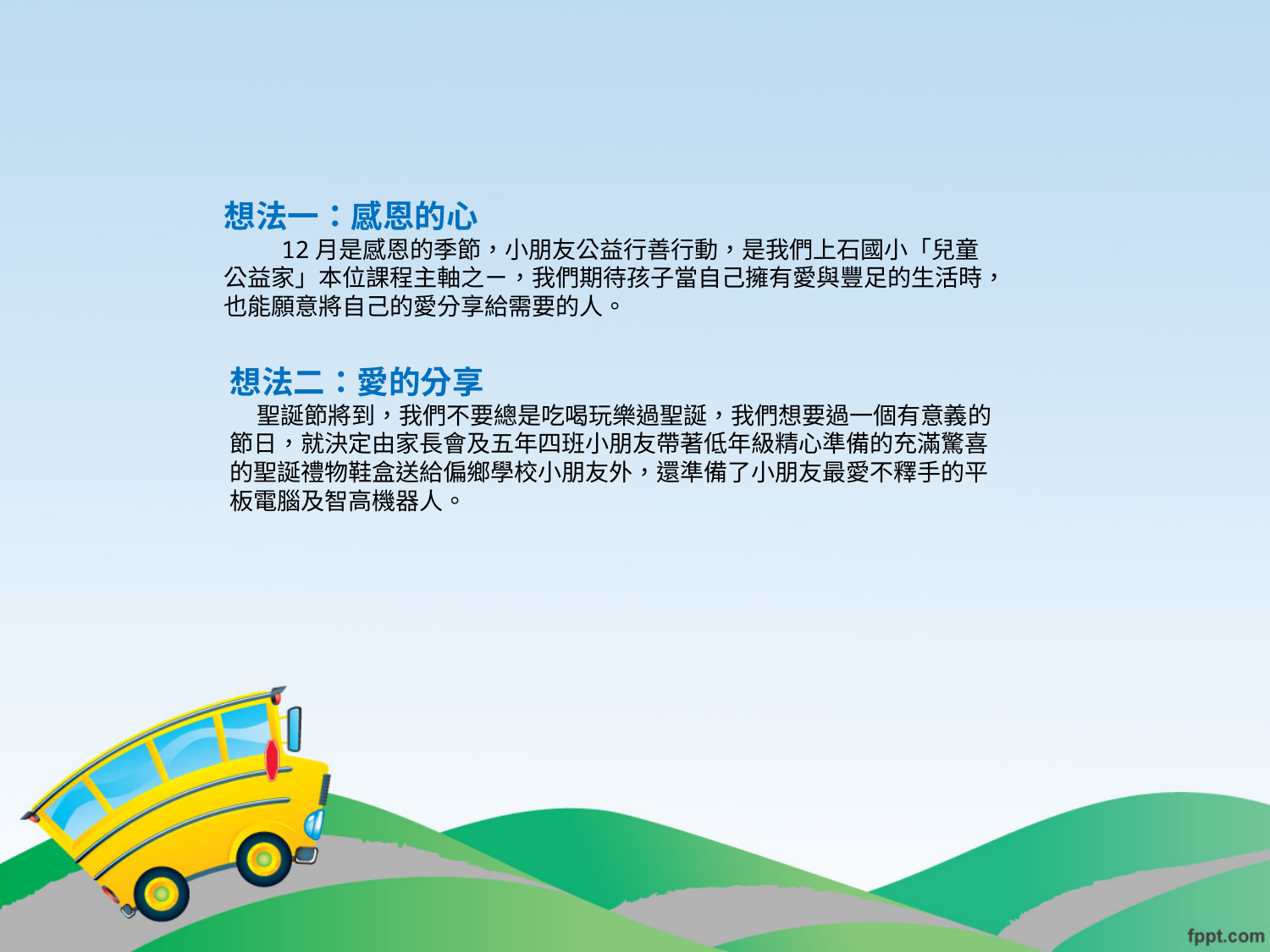

想法一：感恩的心
    12月是感恩的季節，小朋友公益行善行動，是我們上石國小「兒童公益家」本位課程主軸之ㄧ，我們期待孩子當自己擁有愛與豐足的生活時，也能願意將自己的愛分享給需要的人。

# 想法二：愛的分享
    聖誕節將到，我們不要總是吃喝玩樂過聖誕，我們想要過一個有意義的節日，就決定由家長會及五年四班小朋友帶著低年級精心準備的充滿驚喜的聖誕禮物鞋盒送給偏鄉學校小朋友外，還準備了小朋友最愛不釋手的平板電腦及智高機器人。